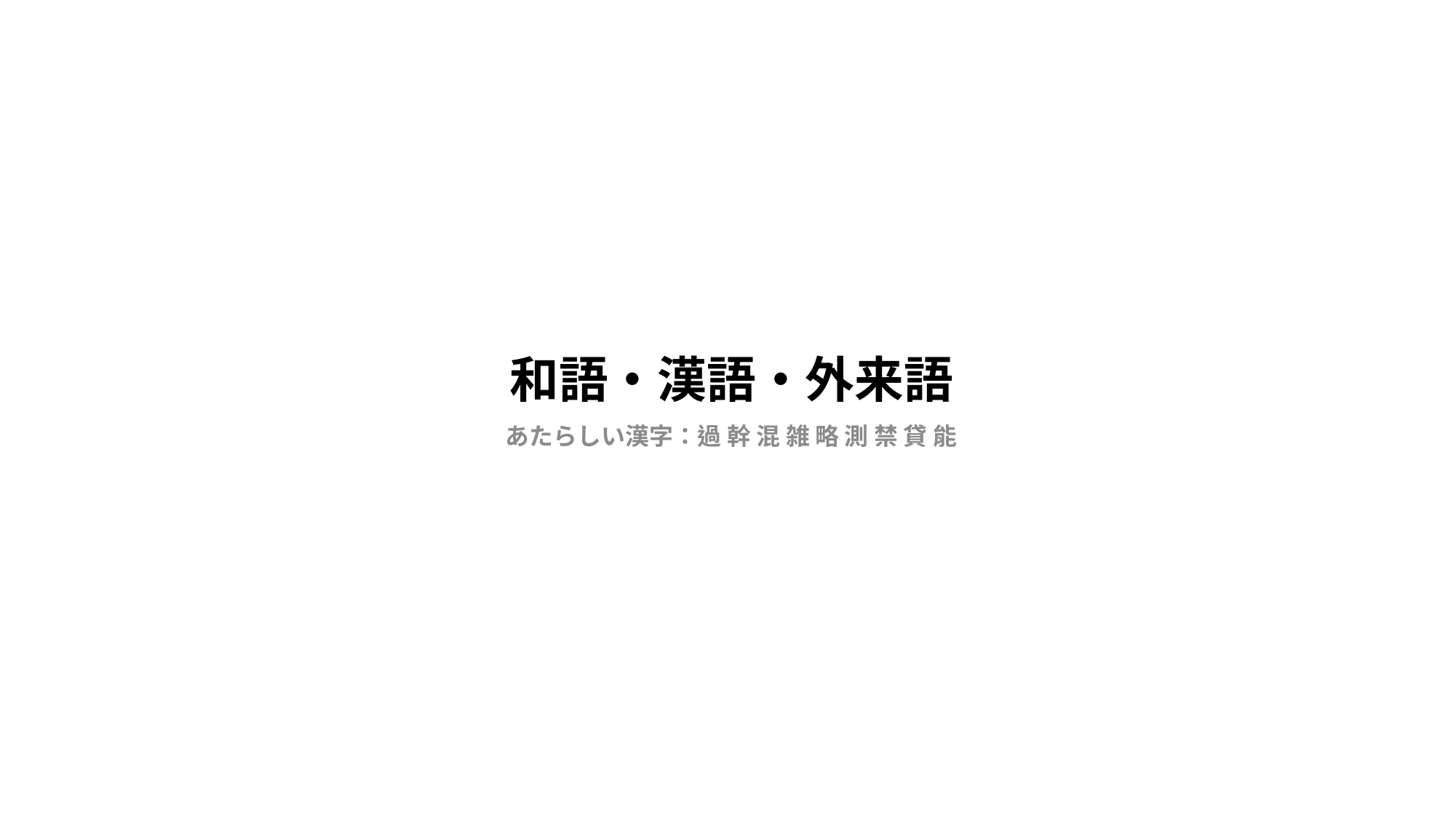

# 和語・漢語・外来語
あたらしい漢字：過 幹 混 雑 略 測 禁 貸 能